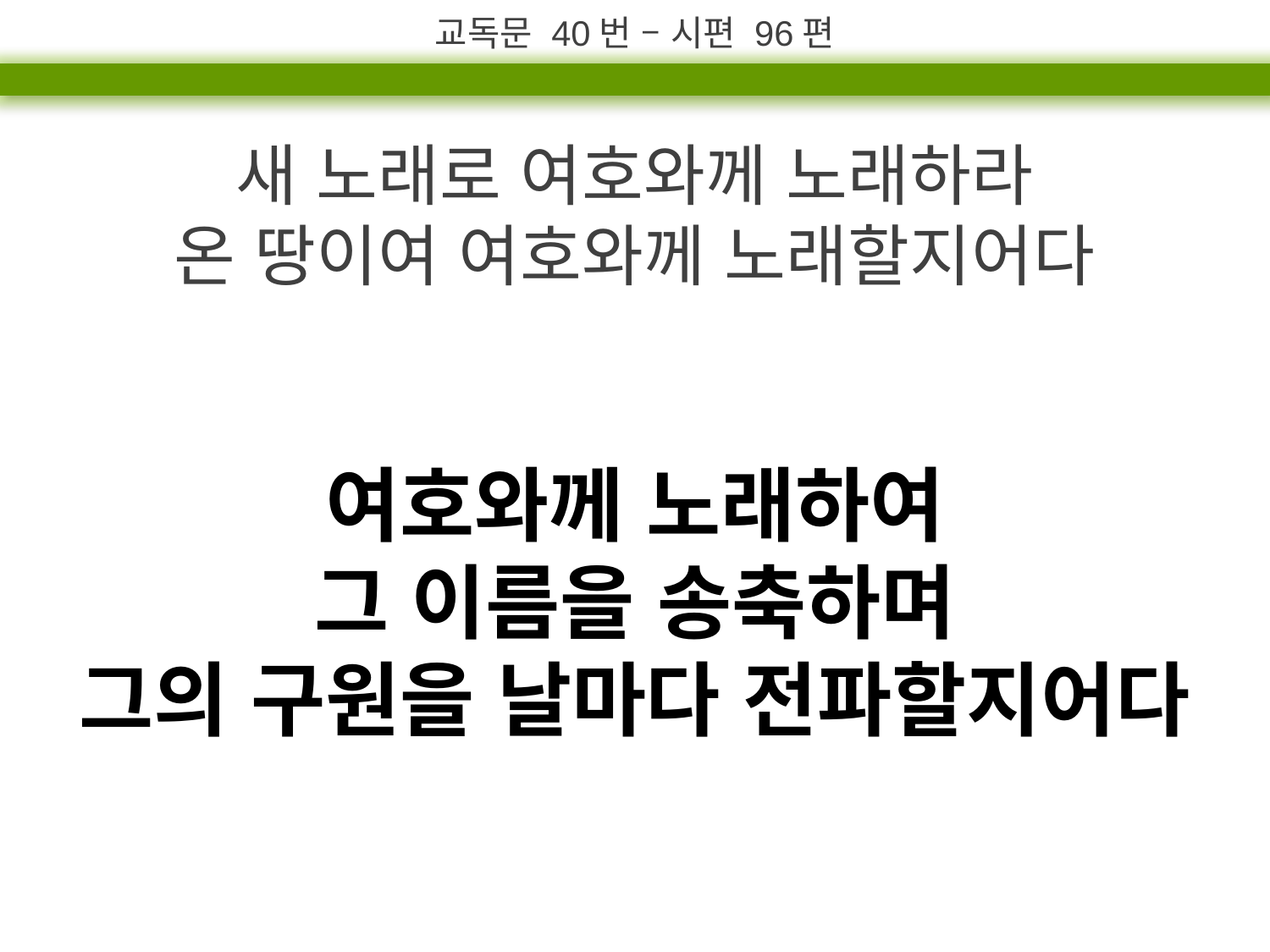

교독문 40번 – 시편 96편

새 노래로 여호와께 노래하라
온 땅이여 여호와께 노래할지어다
여호와께 노래하여
그 이름을 송축하며
그의 구원을 날마다 전파할지어다